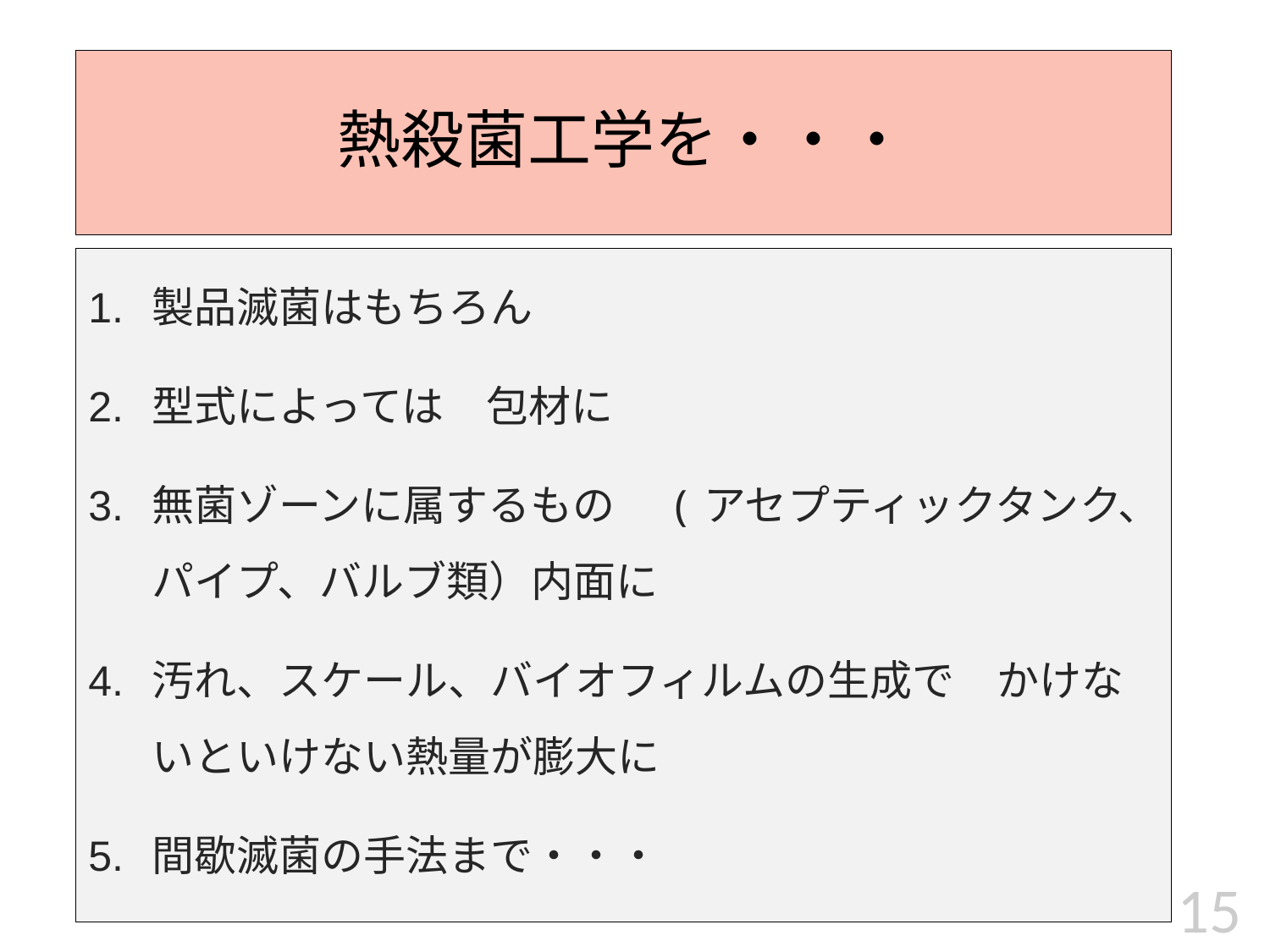

熱殺菌工学を・・・
製品滅菌はもちろん
型式によっては　包材に
無菌ゾーンに属するもの　(アセプティックタンク、パイプ、バルブ類）内面に
汚れ、スケール、バイオフィルムの生成で　かけないといけない熱量が膨大に
間歇滅菌の手法まで・・・

15